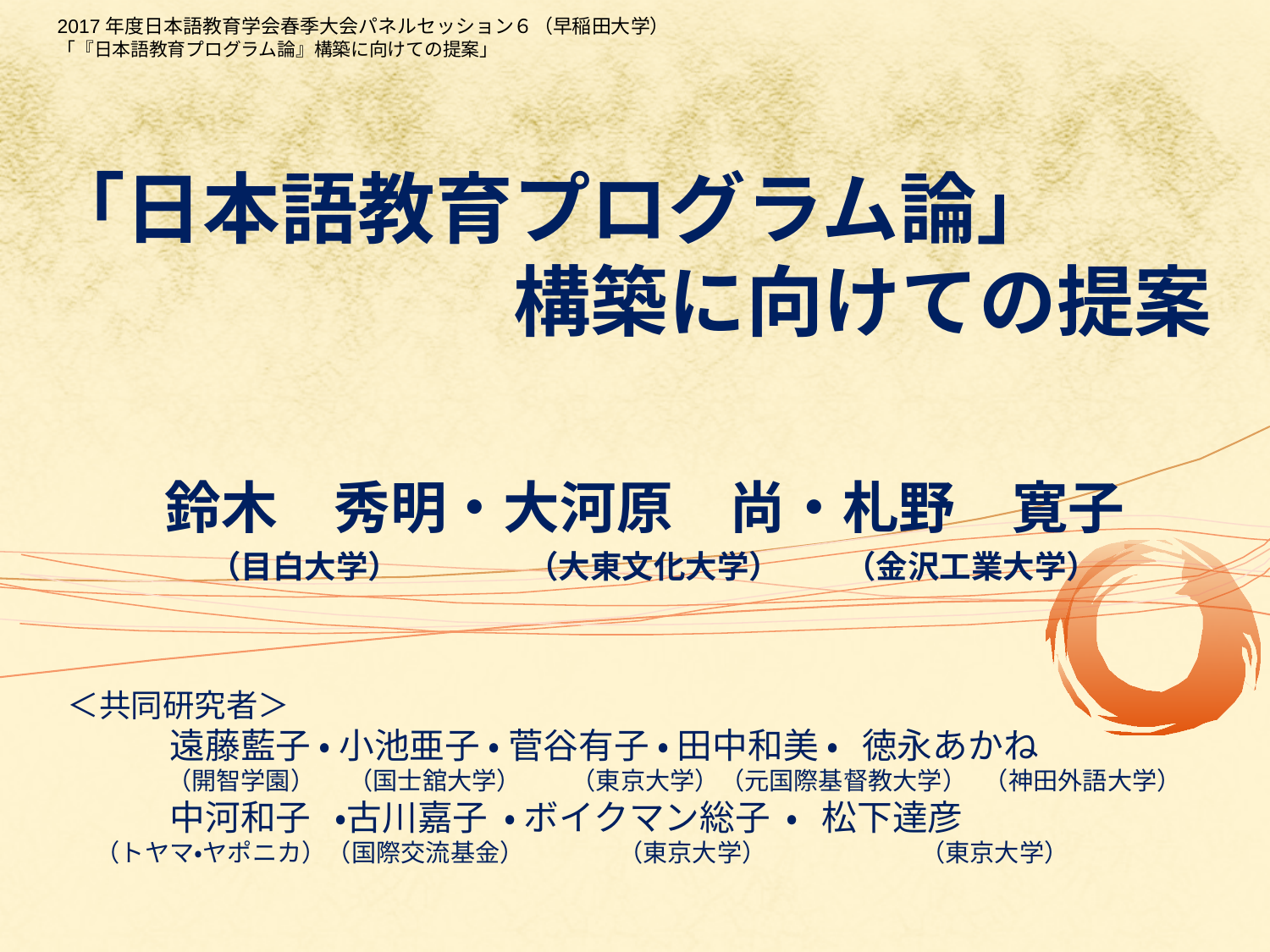

2017年度日本語教育学会春季大会パネルセッション６（早稲田大学）
「『日本語教育プログラム論』構築に向けての提案」

# 「日本語教育プログラム論」 　　　　　　構築に向けての提案
鈴木　秀明・大河原　尚・札野　寛子
　　　　（目白大学）　　　　（大東文化大学）　　（金沢工業大学）
＜共同研究者＞
            遠藤藍子 ・ 小池亜子 ・ 菅谷有子 ・ 田中和美 ・   徳永あかね
                 （開智学園）      （国士舘大学）         （東京大学）（元国際基督教大学）   （神田外語大学）
            中河和子   ・古川嘉子  ・ ボイクマン総子  ・   松下達彦
    （トヤマ・ヤポニカ）（国際交流基金）                 （東京大学）                            （東京大学）